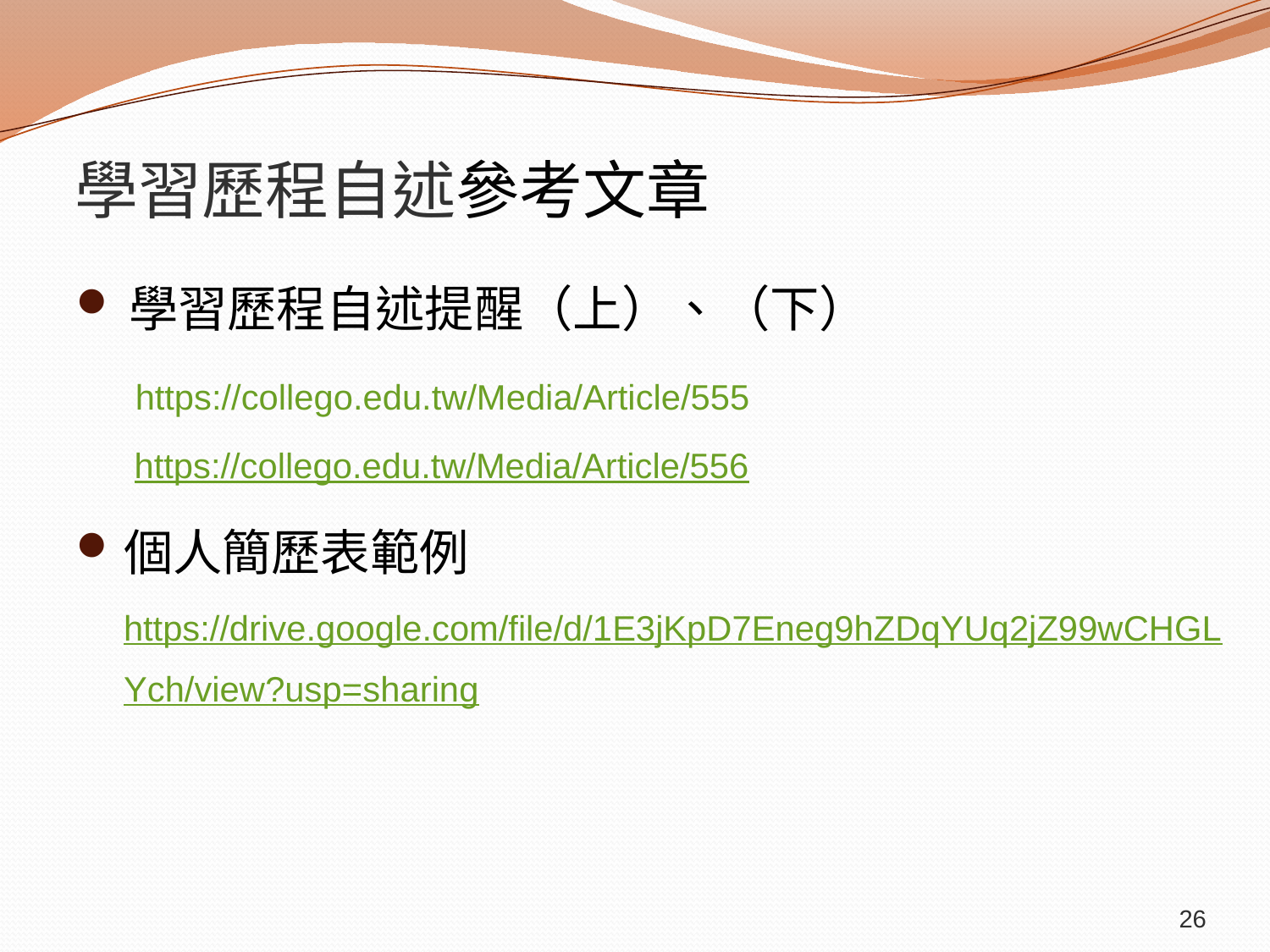

# 學習歷程自述參考文章
學習歷程自述提醒（上）、（下）
     https://collego.edu.tw/Media/Article/555
      https://collego.edu.tw/Media/Article/556
個人簡歷表範例
https://drive.google.com/file/d/1E3jKpD7Eneg9hZDqYUq2jZ99wCHGLYch/view?usp=sharing

26